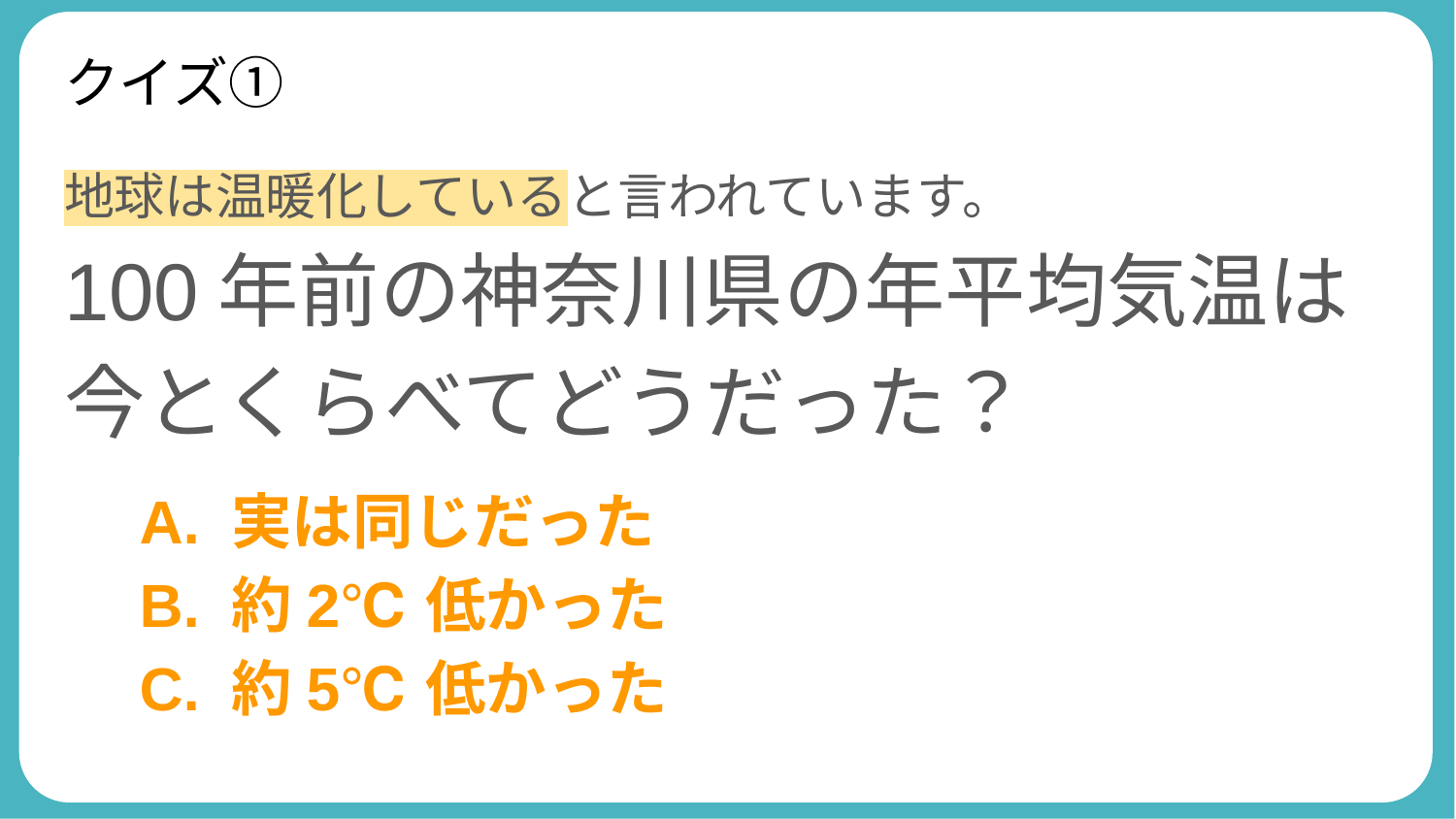

# クイズ①
地球は温暖化していると言われています。
100年前の神奈川県の年平均気温は今とくらべてどうだった？
　A. 実は同じだった
　B. 約2℃低かった
　C. 約5℃低かった